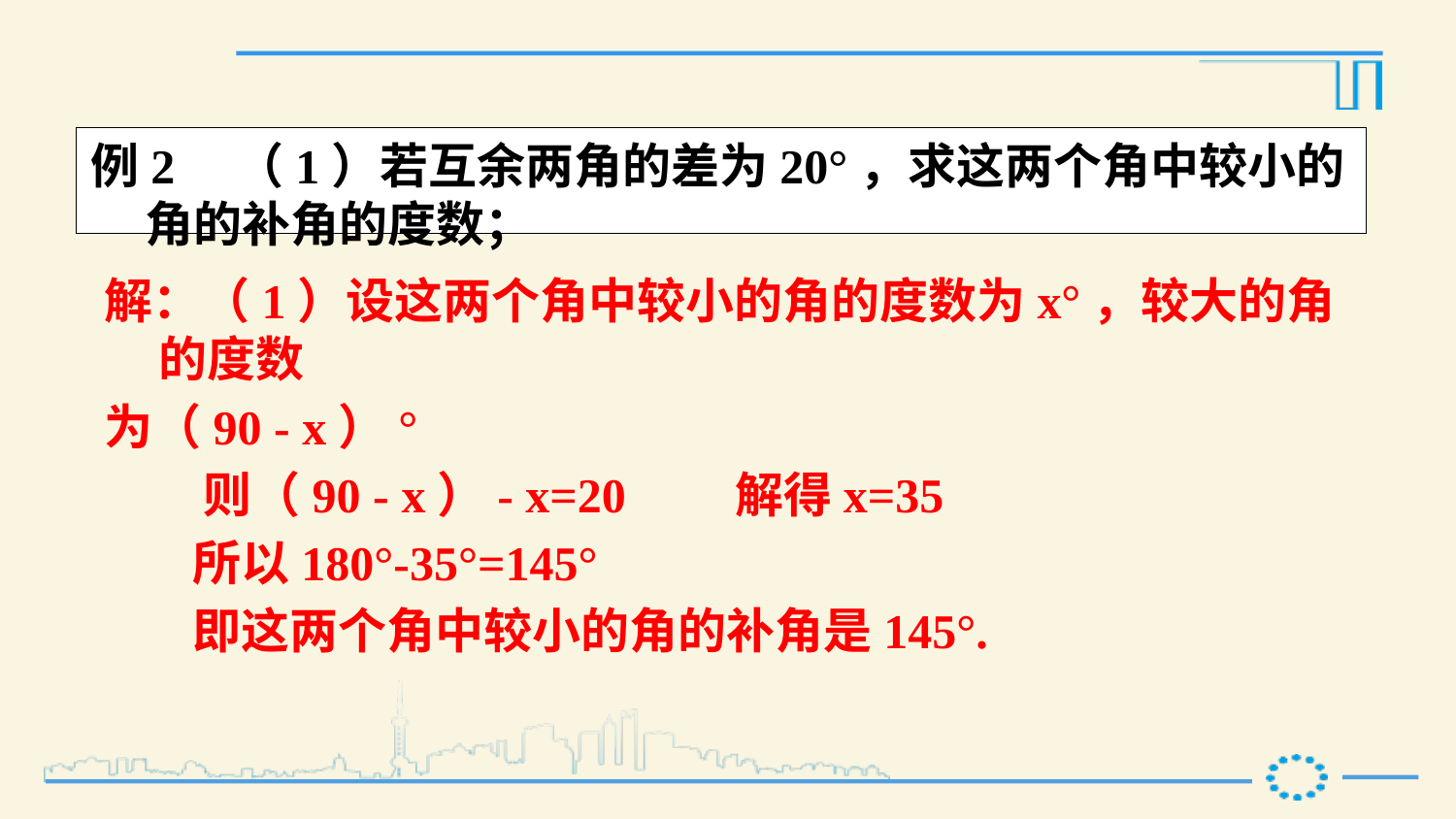

例2    （1）若互余两角的差为20°，求这两个角中较小的角的补角的度数；
解：（1）设这两个角中较小的角的度数为x°，较大的角的度数
为（90 - x）°
        则（90 - x）- x=20        解得x=35
       所以180°-35°=145°
       即这两个角中较小的角的补角是145°.